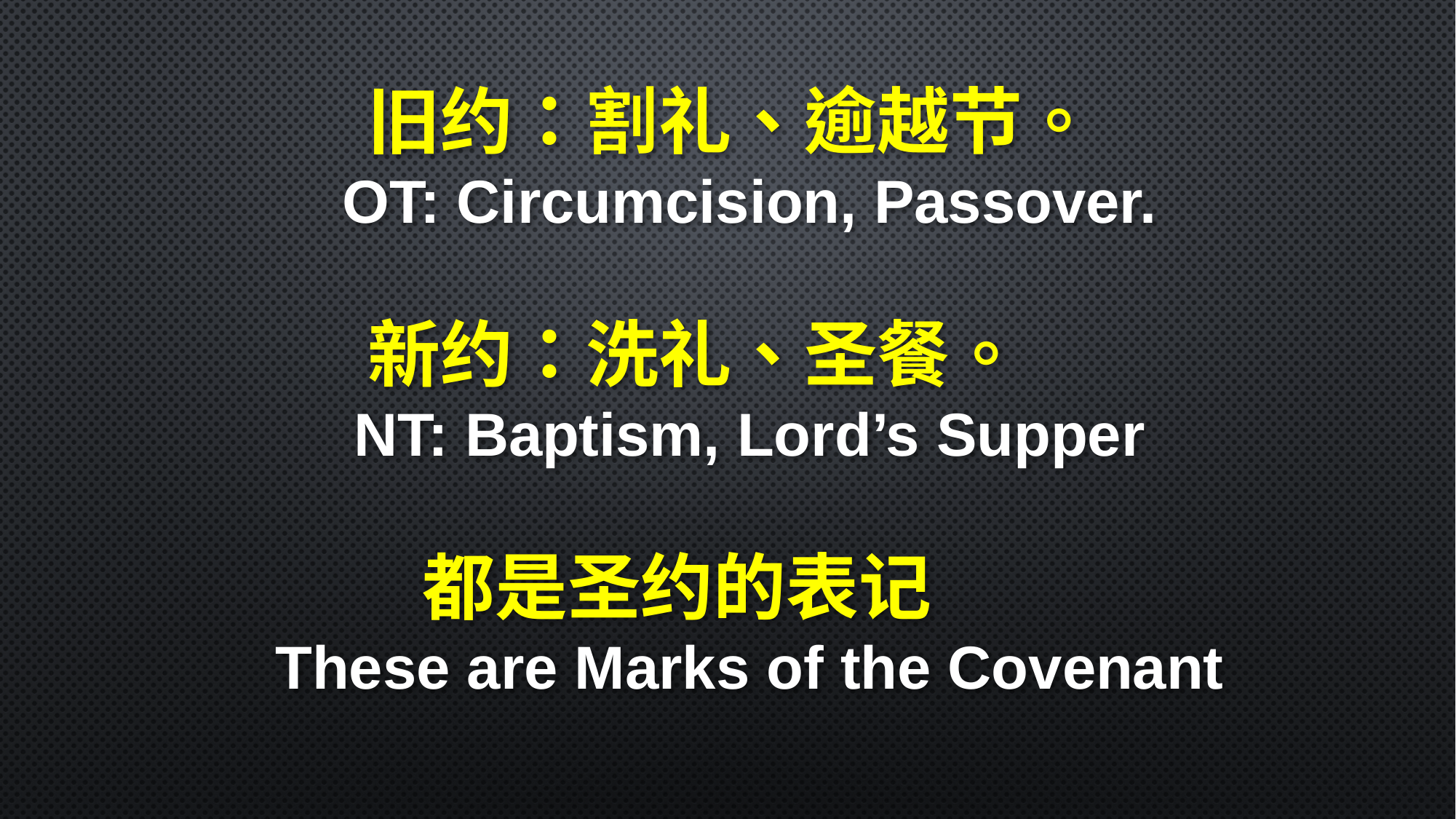

旧约：割礼、逾越节。
OT: Circumcision, Passover.

新约：洗礼、圣餐。
NT: Baptism, Lord’s Supper

都是圣约的表记
These are Marks of the Covenant